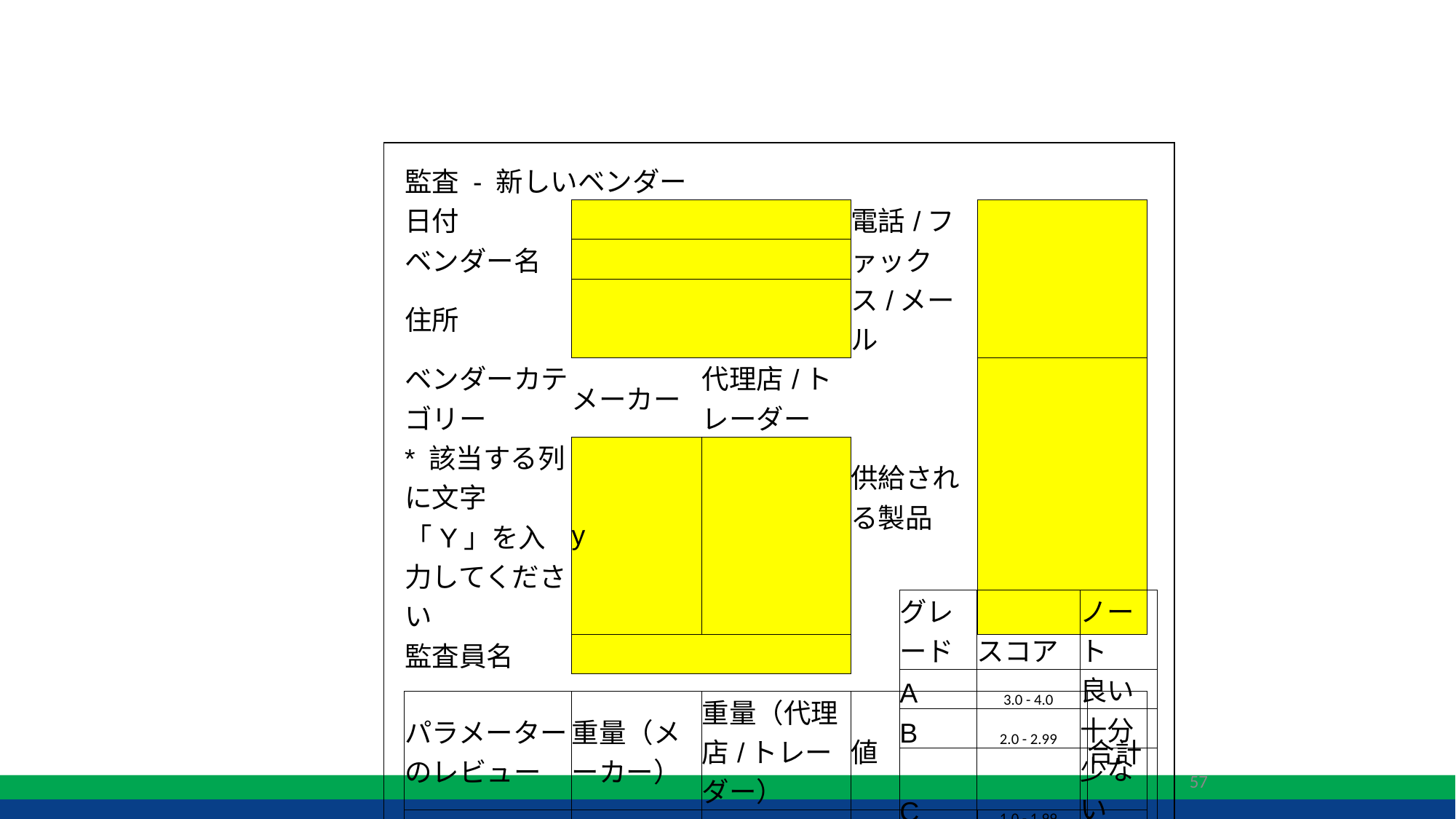

ベンダー評価フォーム
|  |  |  |  |  |  |  |  |
| --- | --- | --- | --- | --- | --- | --- | --- |
|  | 監査 - 新しいベンダー |  |  |  |  |  |  |
|  | 日付 |  |  | 電話/ファックス/メール |  |  |  |
|  | ベンダー名 |  |  |  |  |  |  |
|  | 住所 |  |  |  |  |  |  |
|  | ベンダーカテゴリー | メーカー | 代理店/トレーダー | 供給される製品 |  |  |  |
|  | \* 該当する列に文字「Y」を入力してください | y |  |  |  |  |  |
|  | 監査員名 |  |  |  |  |  |  |
|  |  |  |  |  |  |  |  |
|  | パラメーターのレビュー | 重量（メーカー） | 重量（代理店/トレーダー） | 値 |  | 合計 |  |
|  | インフラストラクチャ | 30.00％ | 15.00％ | 0 | 0 | 0.00 |  |
|  | 監督/品質保証 | 25.00％ | 10.00％ | 0 | 0 |  |  |
|  | ドキュメント | 15.00％ | 25.00％ | 0 | 0 | グレード |  |
|  | プロセス制御 | 25.00％ | 30.00％ | 0 | 0 | FALSE |  |
|  | サービス | 5.00％ | 20.00％ | 0 | 0 |  |  |
|  |  |  |  |  |  |  |  |
|  | リード監査員（QS） | QA | 購買 |  |  |  |  |
|  |  |  |  |  |  |  |  |
|  |  |  |  |  |  |  |  |
|  | 日付：.............. | 日付：.............. | 日付：.............. |  |  |  |  |
|  |  |  |  |  |  |  |  |
|  |  |  |  |  |  |  |  |
|  |  |  |  |  |  |  |  |
|  |  |  |  |  |  |  |  |
| グレード | スコア | ノート |
| --- | --- | --- |
| A | 3.0 - 4.0 | 良い |
| B | 2.0 - 2.99 | 十分 |
| C | 1.0 - 1.99 | 少ない |
| D | 0 - 0.99 | 悪い |
57